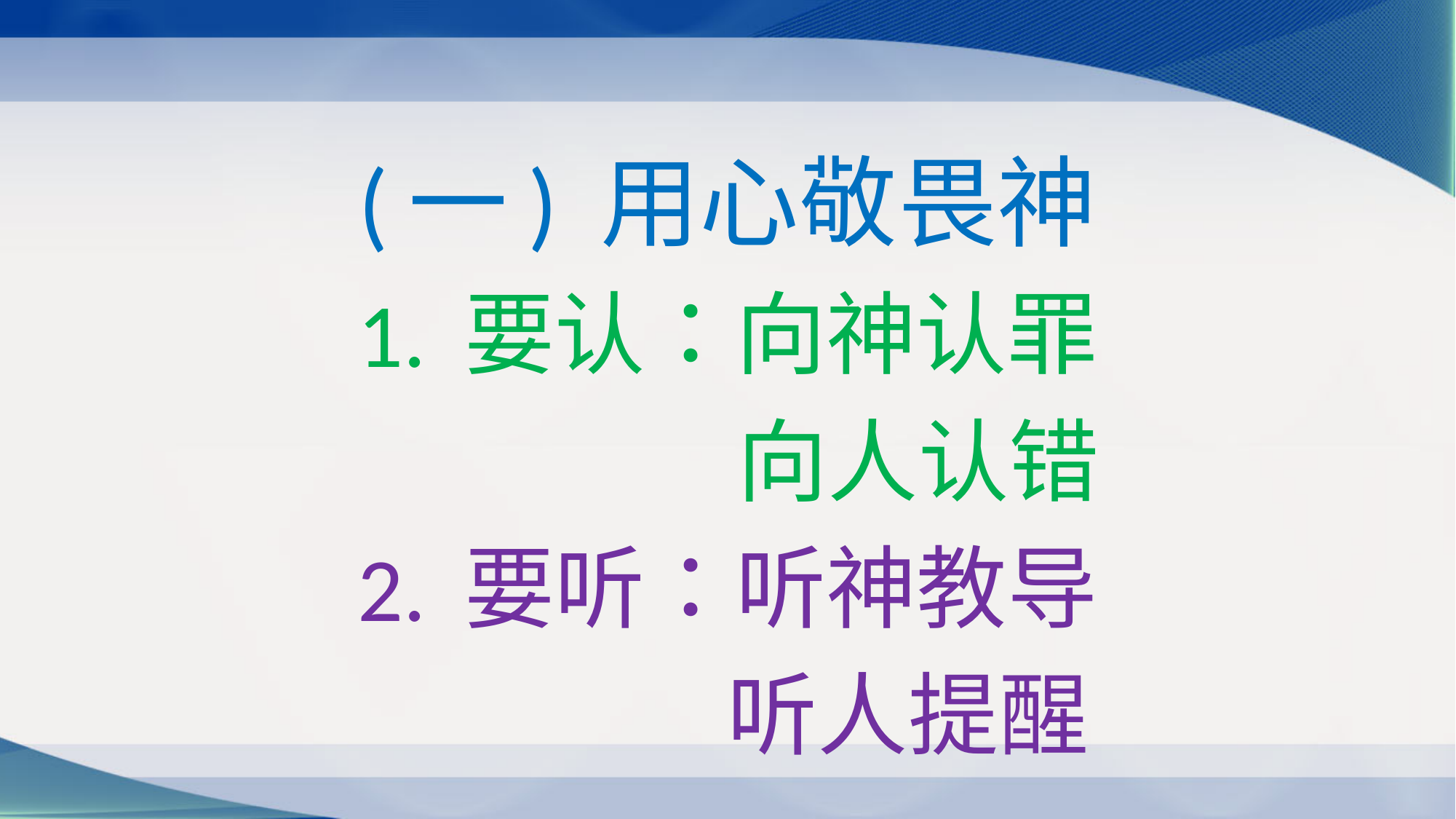

(一) 用心敬畏神
1. 要认：向神认罪
                  向人认错
2. 要听：听神教导
                 听人提醒